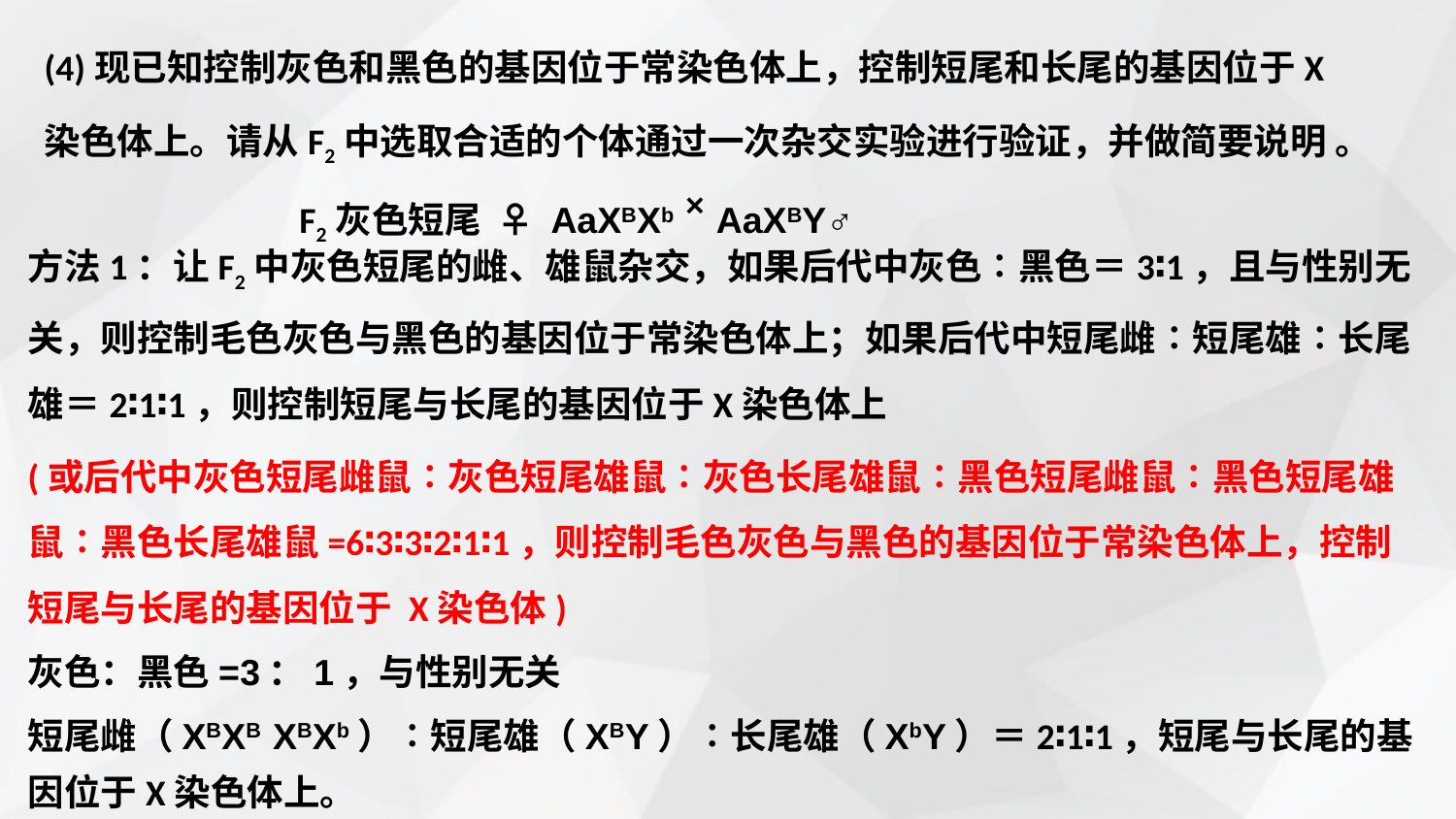

(4)现已知控制灰色和黑色的基因位于常染色体上，控制短尾和长尾的基因位于X染色体上。请从F2中选取合适的个体通过一次杂交实验进行验证，并做简要说明 。
F2灰色短尾  ♀ AaXBXb  ×  AaXBY♂
方法1：让F2中灰色短尾的雌、雄鼠杂交，如果后代中灰色∶黑色＝3∶1，且与性别无关，则控制毛色灰色与黑色的基因位于常染色体上；如果后代中短尾雌∶短尾雄∶长尾雄＝2∶1∶1，则控制短尾与长尾的基因位于X染色体上
(或后代中灰色短尾雌鼠∶灰色短尾雄鼠∶灰色长尾雄鼠∶黑色短尾雌鼠∶黑色短尾雄鼠∶黑色长尾雄鼠=6∶3∶3∶2∶1∶1，则控制毛色灰色与黑色的基因位于常染色体上，控制短尾与长尾的基因位于 X染色体)
灰色：黑色=3：1，与性别无关
短尾雌（XBXB  XBXb）∶短尾雄（XBY）∶长尾雄（XbY）＝2∶1∶1，短尾与长尾的基因位于X染色体上。